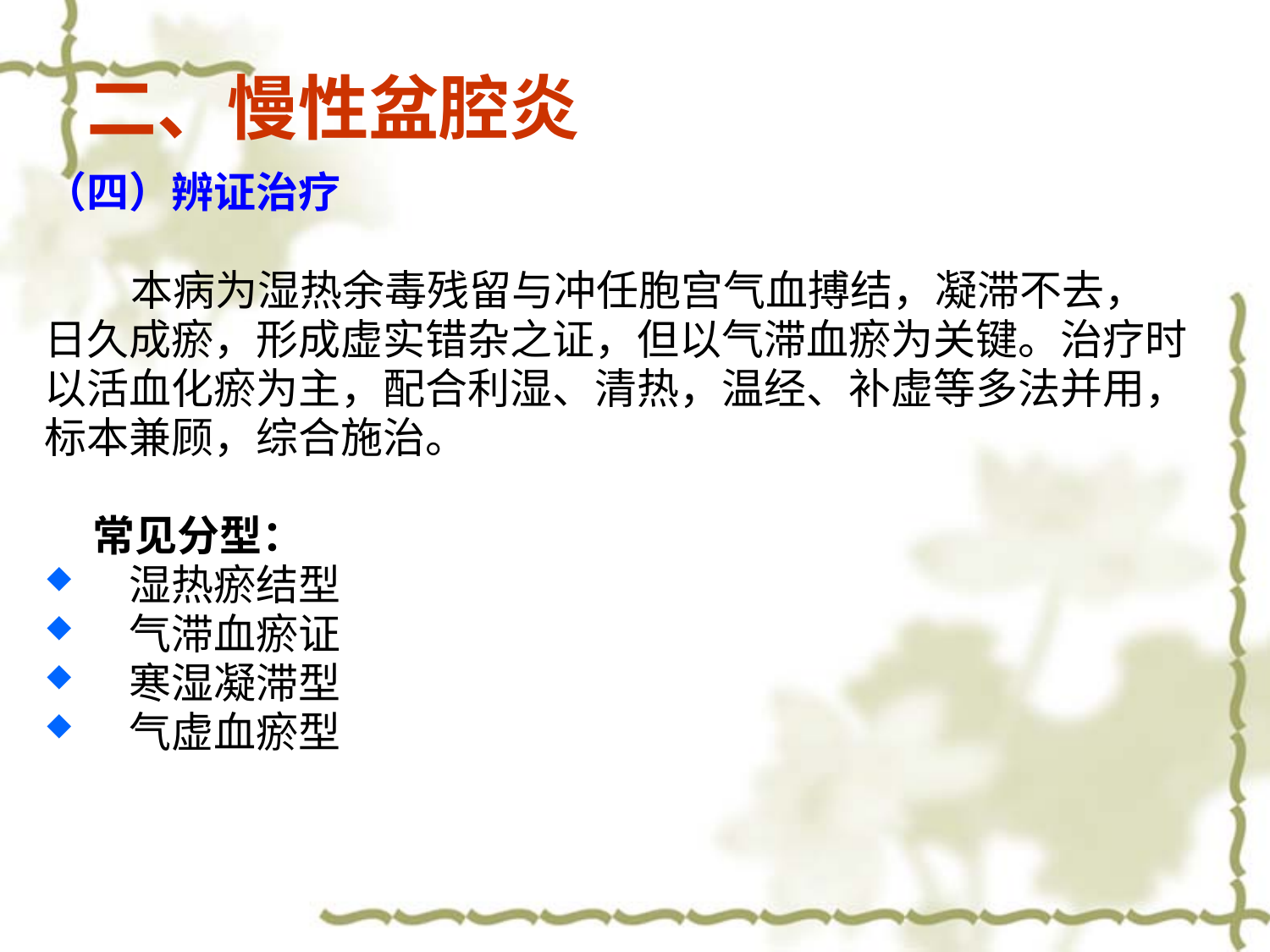

二、慢性盆腔炎
（四）辨证治疗

        本病为湿热余毒残留与冲任胞宫气血搏结，凝滞不去，
日久成瘀，形成虚实错杂之证，但以气滞血瘀为关键。治疗时
以活血化瘀为主，配合利湿、清热，温经、补虚等多法并用，
标本兼顾，综合施治。

    常见分型：
湿热瘀结型
气滞血瘀证
寒湿凝滞型
气虚血瘀型